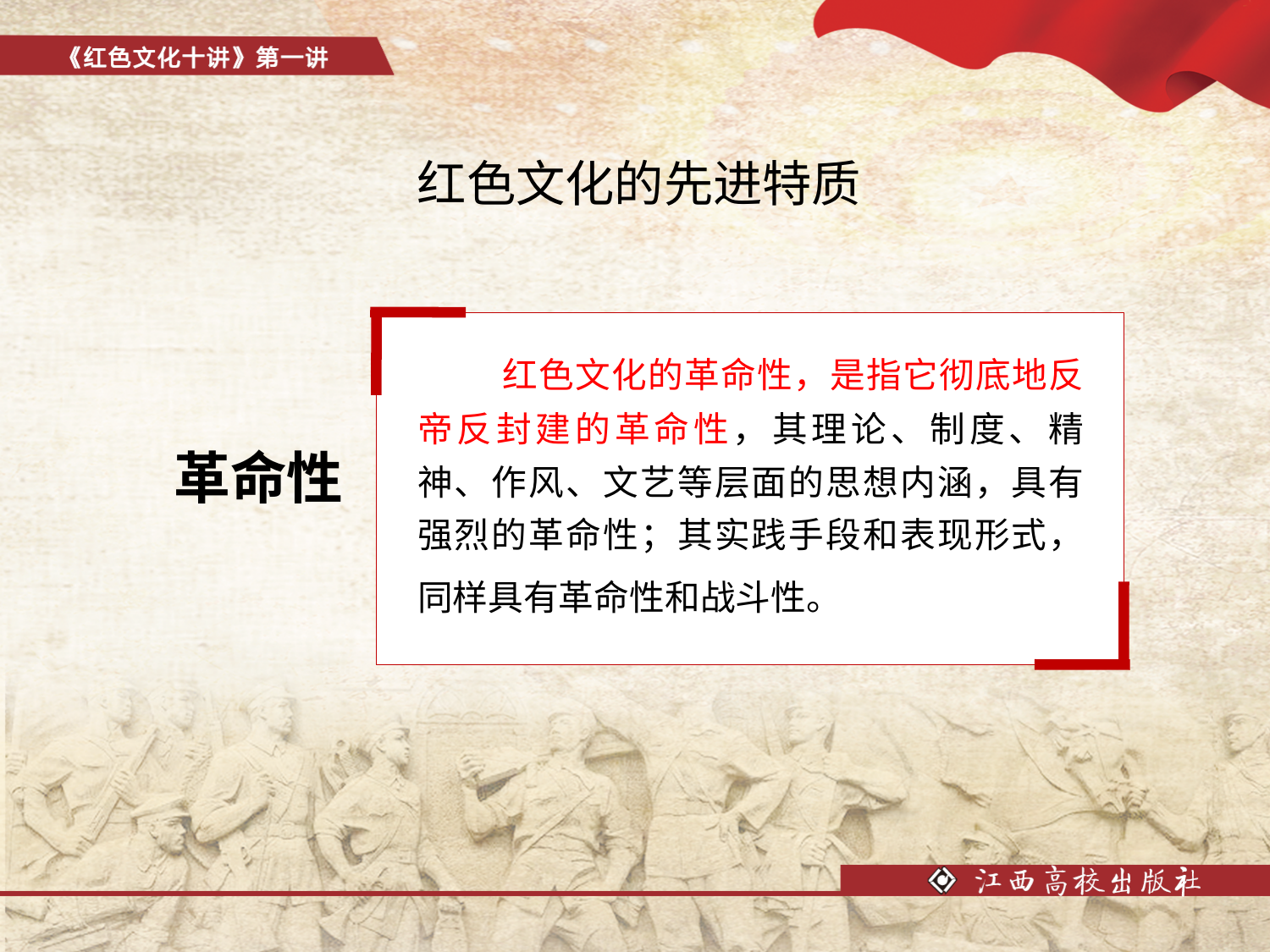

红色文化的先进特质

       红色文化的革命性，是指它彻底地反帝反封建的革命性，其理论、制度、精神、作风、文艺等层面的思想内涵，具有强烈的革命性；其实践手段和表现形式，同样具有革命性和战斗性。
革命性